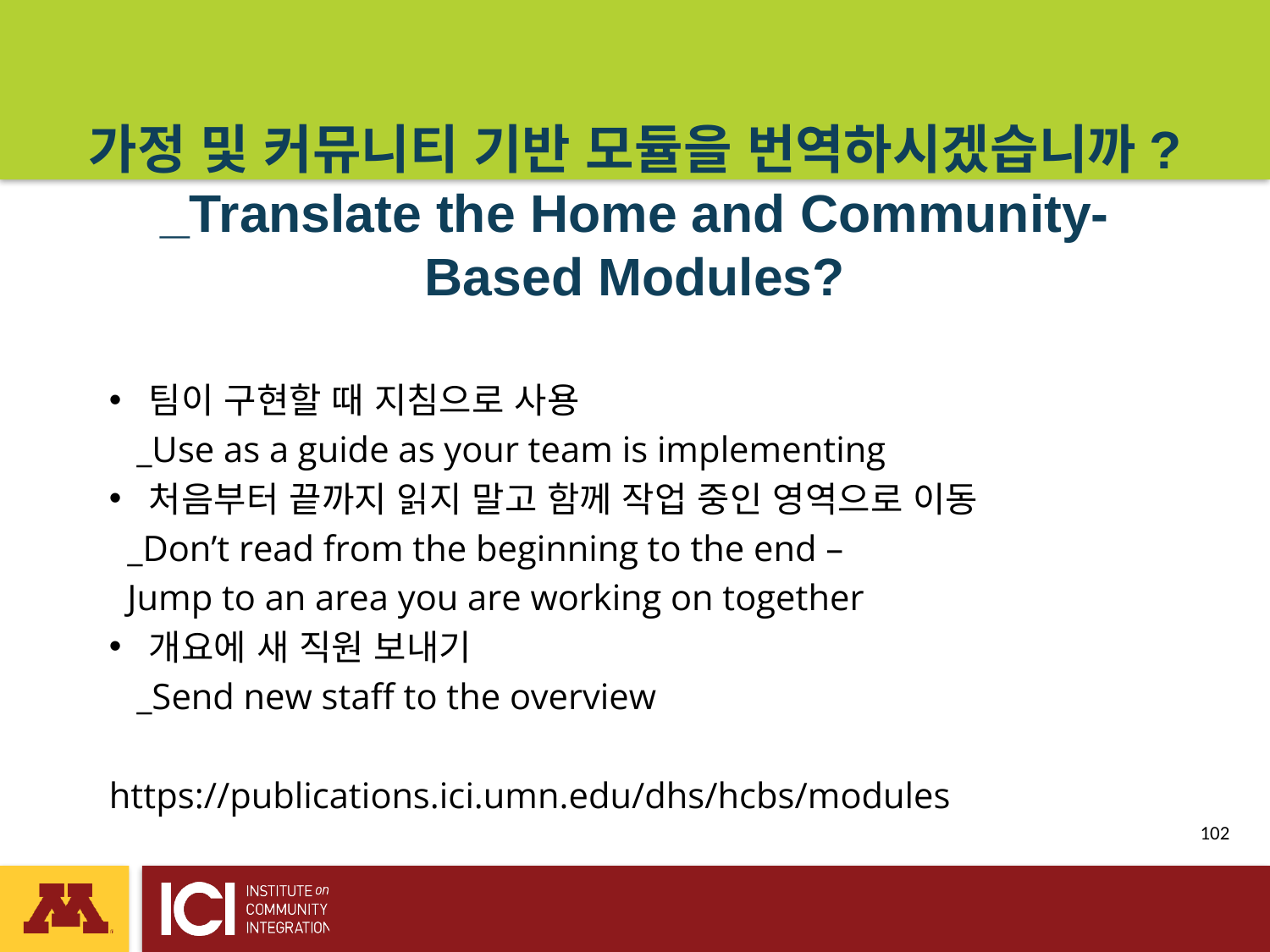

# 가정 및 커뮤니티 기반 모듈을 번역하시겠습니까? _Translate the Home and Community-Based Modules?
팀이 구현할 때 지침으로 사용
   _Use as a guide as your team is implementing
처음부터 끝까지 읽지 말고 함께 작업 중인 영역으로 이동
  _Don’t read from the beginning to the end –
  Jump to an area you are working on together
개요에 새 직원 보내기
   _Send new staff to the overview

https://publications.ici.umn.edu/dhs/hcbs/modules
                                                                                                                                                                                                                                                                     102